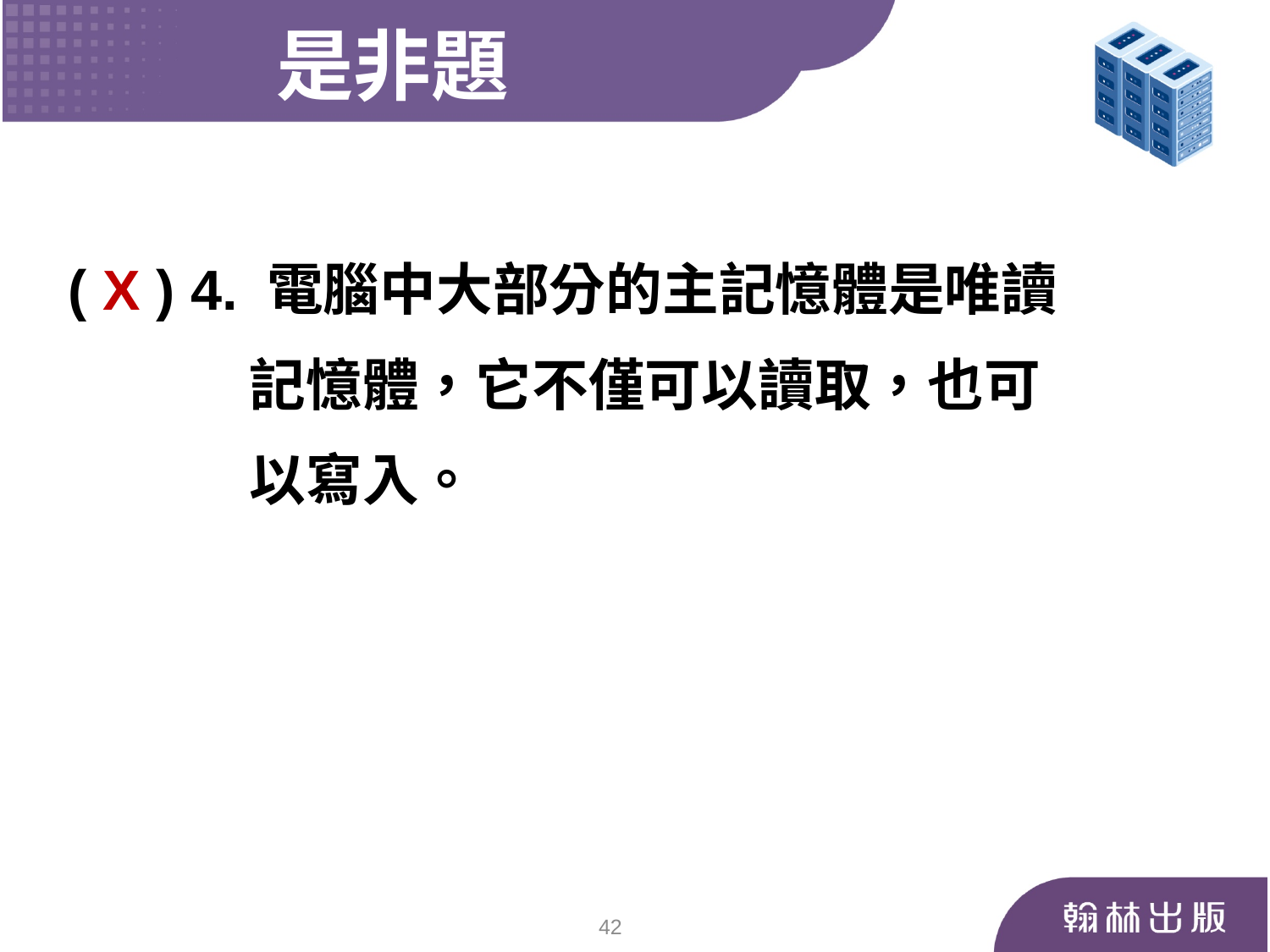

是非題
( X ) 4. 電腦中大部分的主記憶體是唯讀
             記憶體，它不僅可以讀取，也可
             以寫入。
42